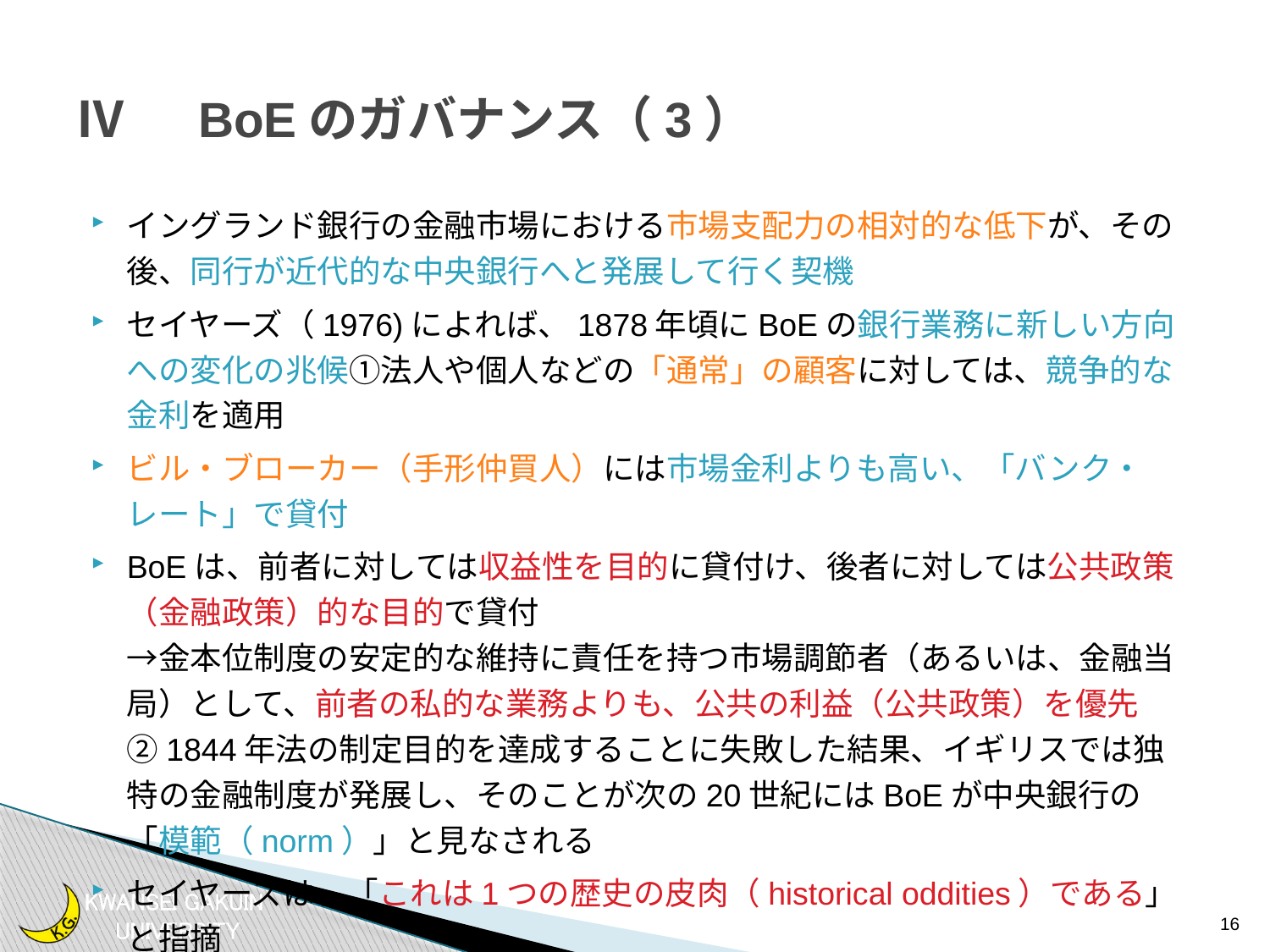

# Ⅳ　BoEのガバナンス（3）
イングランド銀行の金融市場における市場支配力の相対的な低下が、その後、同行が近代的な中央銀行へと発展して行く契機
セイヤーズ（1976)によれば、1878年頃にBoEの銀行業務に新しい方向への変化の兆候①法人や個人などの「通常」の顧客に対しては、競争的な金利を適用
ビル・ブローカー（手形仲買人）には市場金利よりも高い、「バンク・レート」で貸付
BoEは、前者に対しては収益性を目的に貸付け、後者に対しては公共政策（金融政策）的な目的で貸付
→金本位制度の安定的な維持に責任を持つ市場調節者（あるいは、金融当局）として、前者の私的な業務よりも、公共の利益（公共政策）を優先
②1844年法の制定目的を達成することに失敗した結果、イギリスでは独特の金融制度が発展し、そのことが次の20世紀にはBoEが中央銀行の「模範（norm）」と見なされる
セイヤーズは、「これは1つの歴史の皮肉（historical oddities）である」と指摘

16